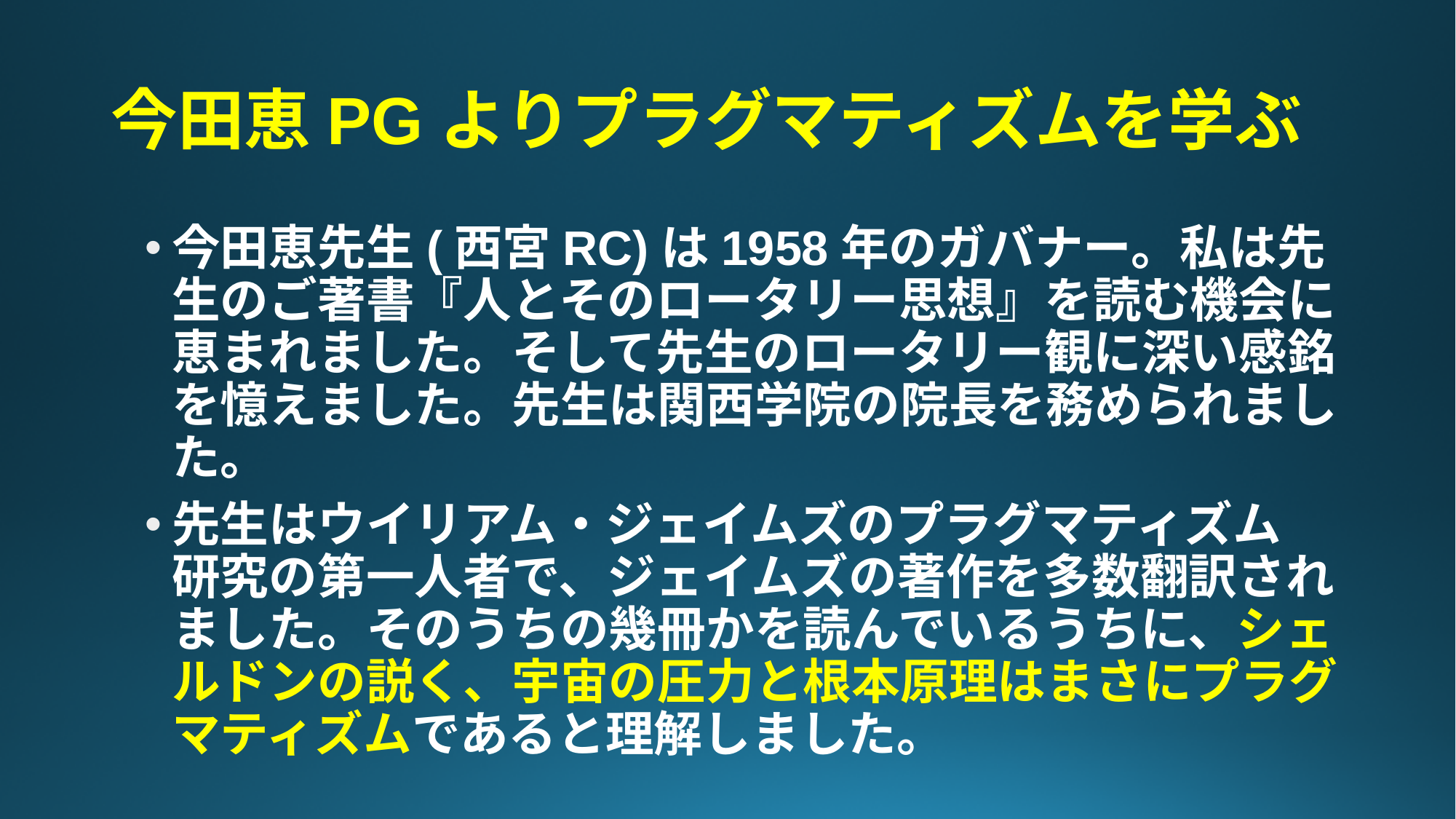

# 今田恵PGよりプラグマティズムを学ぶ
今田恵先生(西宮RC)は1958年のガバナー。私は先生のご著書『人とそのロータリー思想』を読む機会に恵まれました。そして先生のロータリー観に深い感銘を憶えました。先生は関西学院の院長を務められました。
先生はウイリアム・ジェイムズのプラグマティズム　研究の第一人者で、ジェイムズの著作を多数翻訳されました。そのうちの幾冊かを読んでいるうちに、シェルドンの説く、宇宙の圧力と根本原理はまさにプラグマティズムであると理解しました。